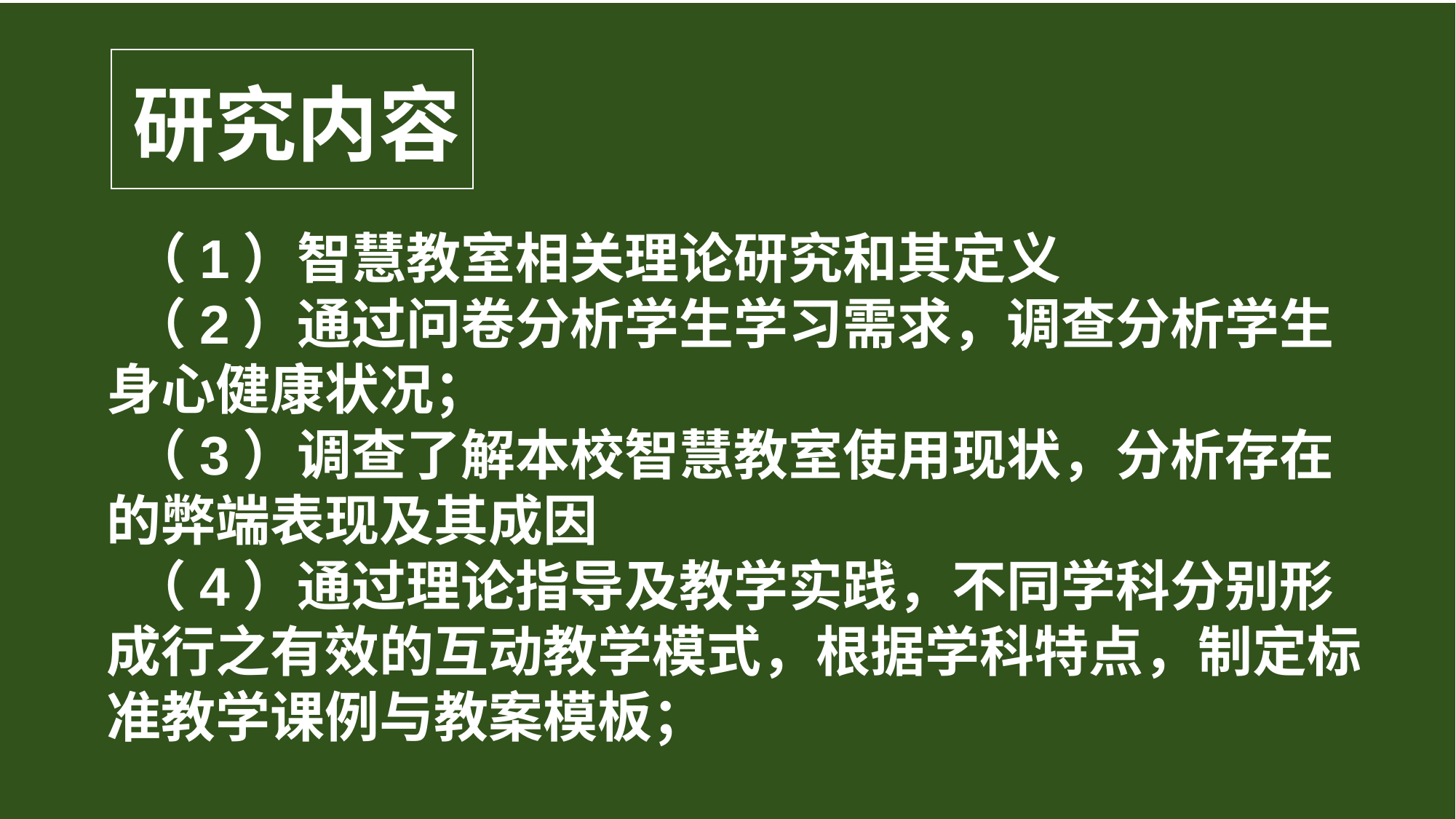

研究内容
 （1）智慧教室相关理论研究和其定义
 （2）通过问卷分析学生学习需求，调查分析学生身心健康状况；
 （3）调查了解本校智慧教室使用现状，分析存在的弊端表现及其成因
 （4）通过理论指导及教学实践，不同学科分别形成行之有效的互动教学模式，根据学科特点，制定标准教学课例与教案模板；